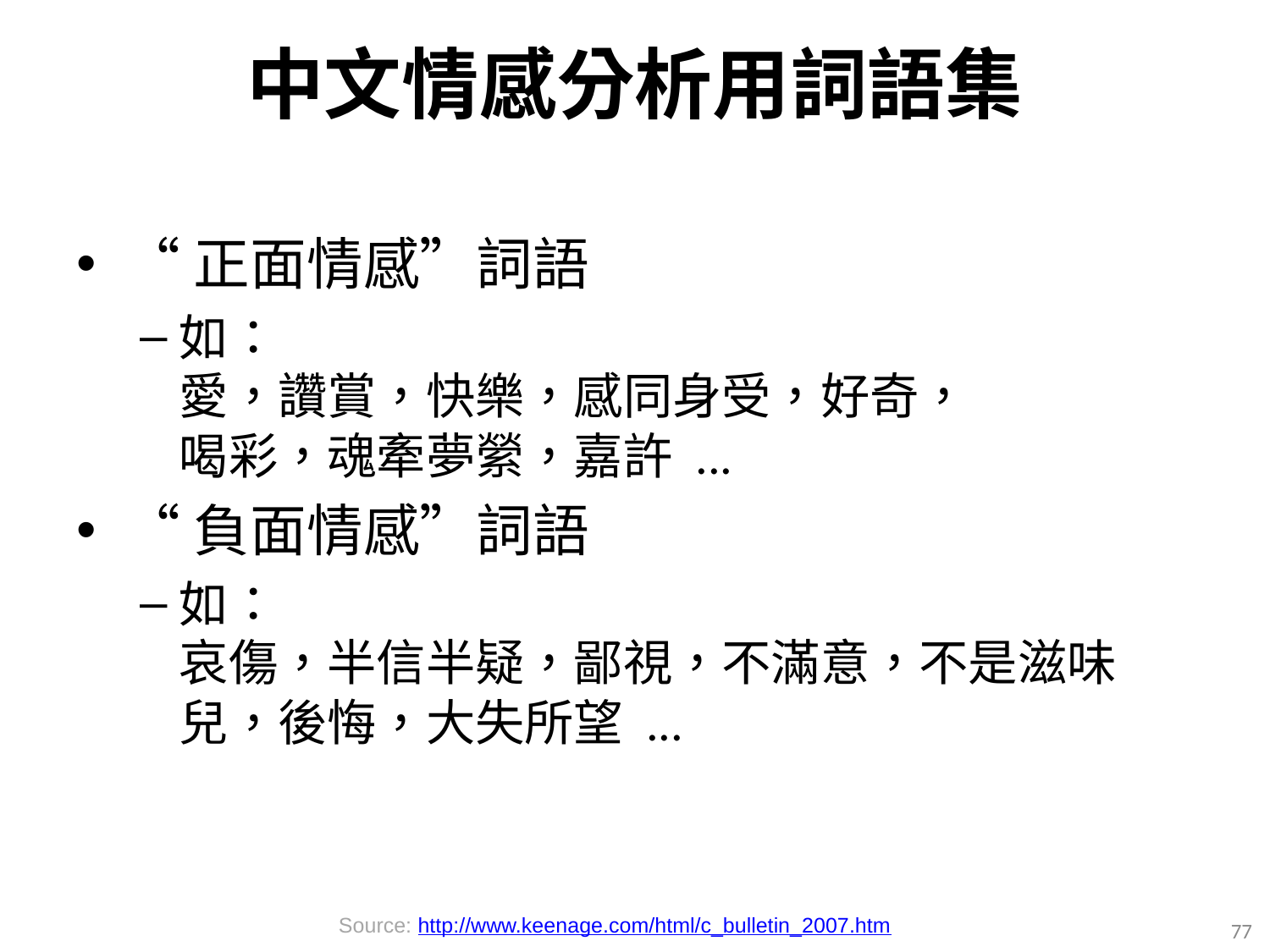

# 中文情感分析用詞語集
“正面情感”詞語
如：
愛，讚賞，快樂，感同身受，好奇，
喝彩，魂牽夢縈，嘉許 ...
“負面情感”詞語
如：
哀傷，半信半疑，鄙視，不滿意，不是滋味兒，後悔，大失所望 ...

77
Source: http://www.keenage.com/html/c_bulletin_2007.htm